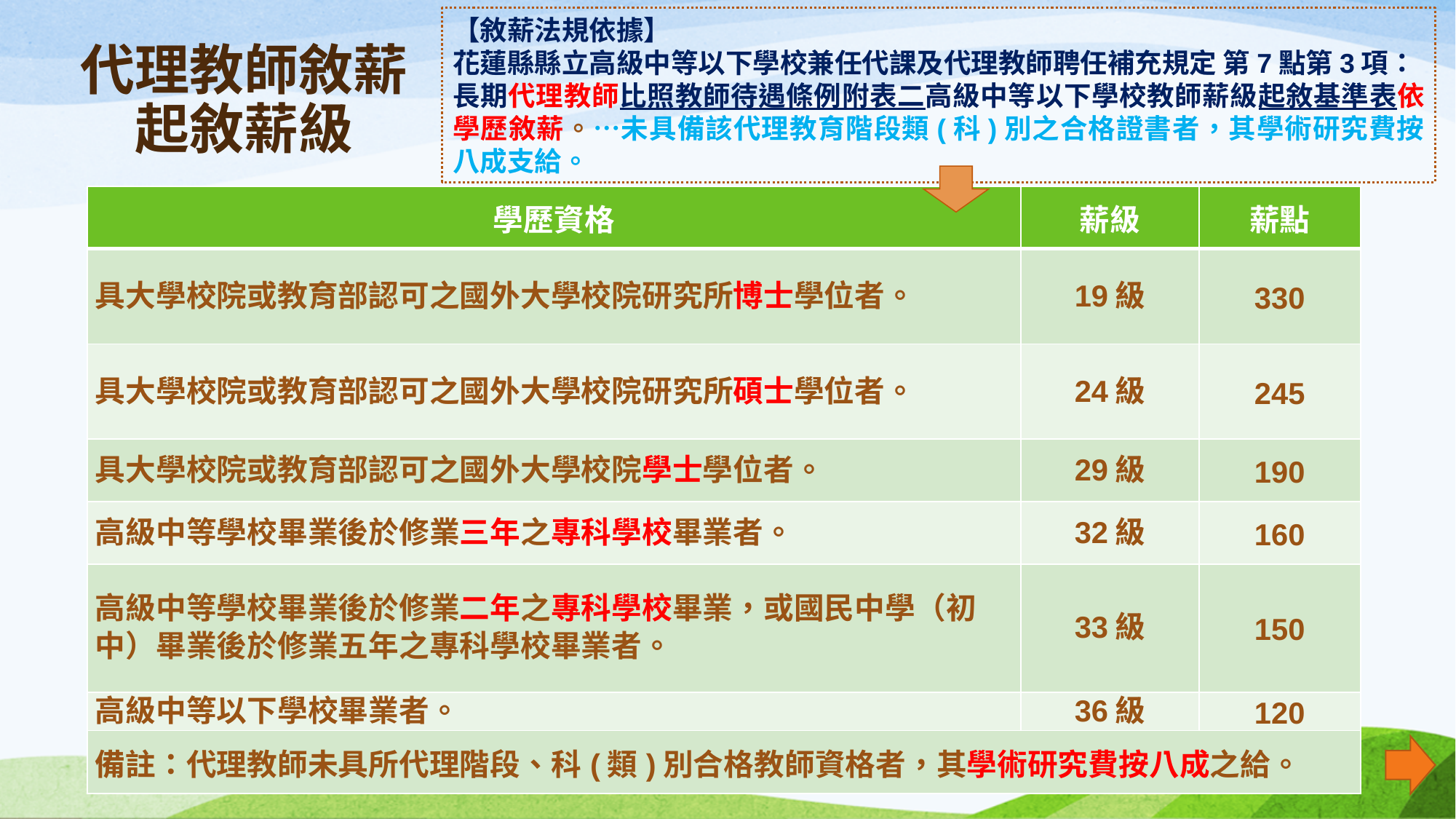

【敘薪法規依據】
花蓮縣縣立高級中等以下學校兼任代課及代理教師聘任補充規定 第7點第3項：
長期代理教師比照教師待遇條例附表二高級中等以下學校教師薪級起敘基準表依學歷敘薪。…未具備該代理教育階段類(科)別之合格證書者，其學術研究費按八成支給。
代理教師敘薪
起敘薪級

| 學歷資格 | 薪級 | 薪點 |
| --- | --- | --- |
| 具大學校院或教育部認可之國外大學校院研究所博士學位者。 | 19級 | 330 |
| 具大學校院或教育部認可之國外大學校院研究所碩士學位者。 | 24級 | 245 |
| 具大學校院或教育部認可之國外大學校院學士學位者。 | 29級 | 190 |
| 高級中等學校畢業後於修業三年之專科學校畢業者。 | 32級 | 160 |
| 高級中等學校畢業後於修業二年之專科學校畢業，或國民中學（初中）畢業後於修業五年之專科學校畢業者。 | 33級 | 150 |
| 高級中等以下學校畢業者。 | 36級 | 120 |
| 備註：代理教師未具所代理階段、科(類)別合格教師資格者，其學術研究費按八成之給。 |  |  |